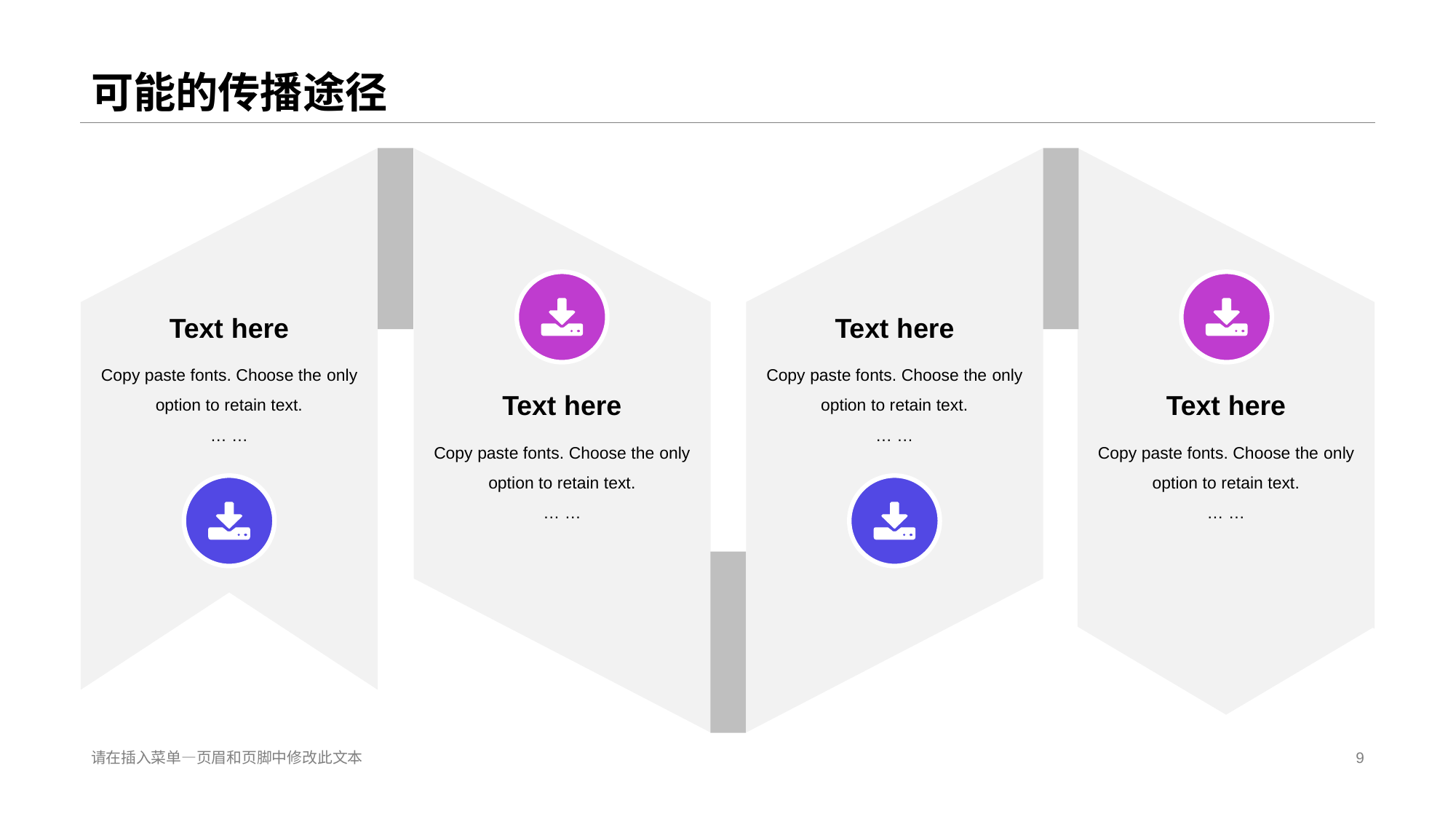

# 可能的传播途径

Text  here
Copy paste fonts. Choose the  only option to retain text.
… …
Text  here
Copy paste fonts. Choose the  only option to retain text.
… …

Text  here
Copy paste fonts. Choose the  only option to retain text.
… …
Text  here
Copy paste fonts. Choose the  only option to retain text.
… …

请在插入菜单—页眉和页脚中修改此文本
9